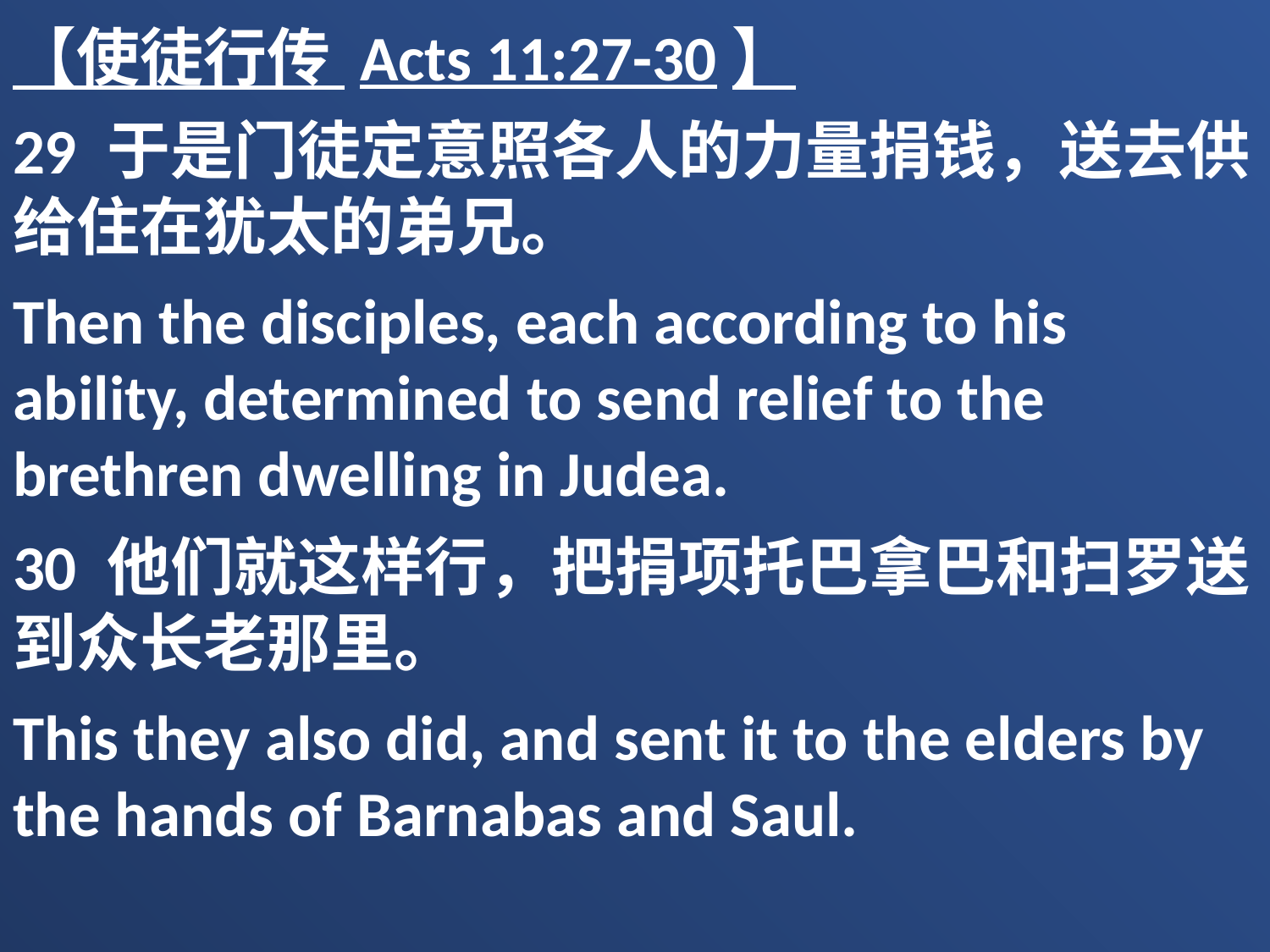

【使徒行传 Acts 11:27-30】
29 于是门徒定意照各人的力量捐钱，送去供给住在犹太的弟兄。
Then the disciples, each according to his ability, determined to send relief to the brethren dwelling in Judea.
30 他们就这样行，把捐项托巴拿巴和扫罗送到众长老那里。
This they also did, and sent it to the elders by the hands of Barnabas and Saul.